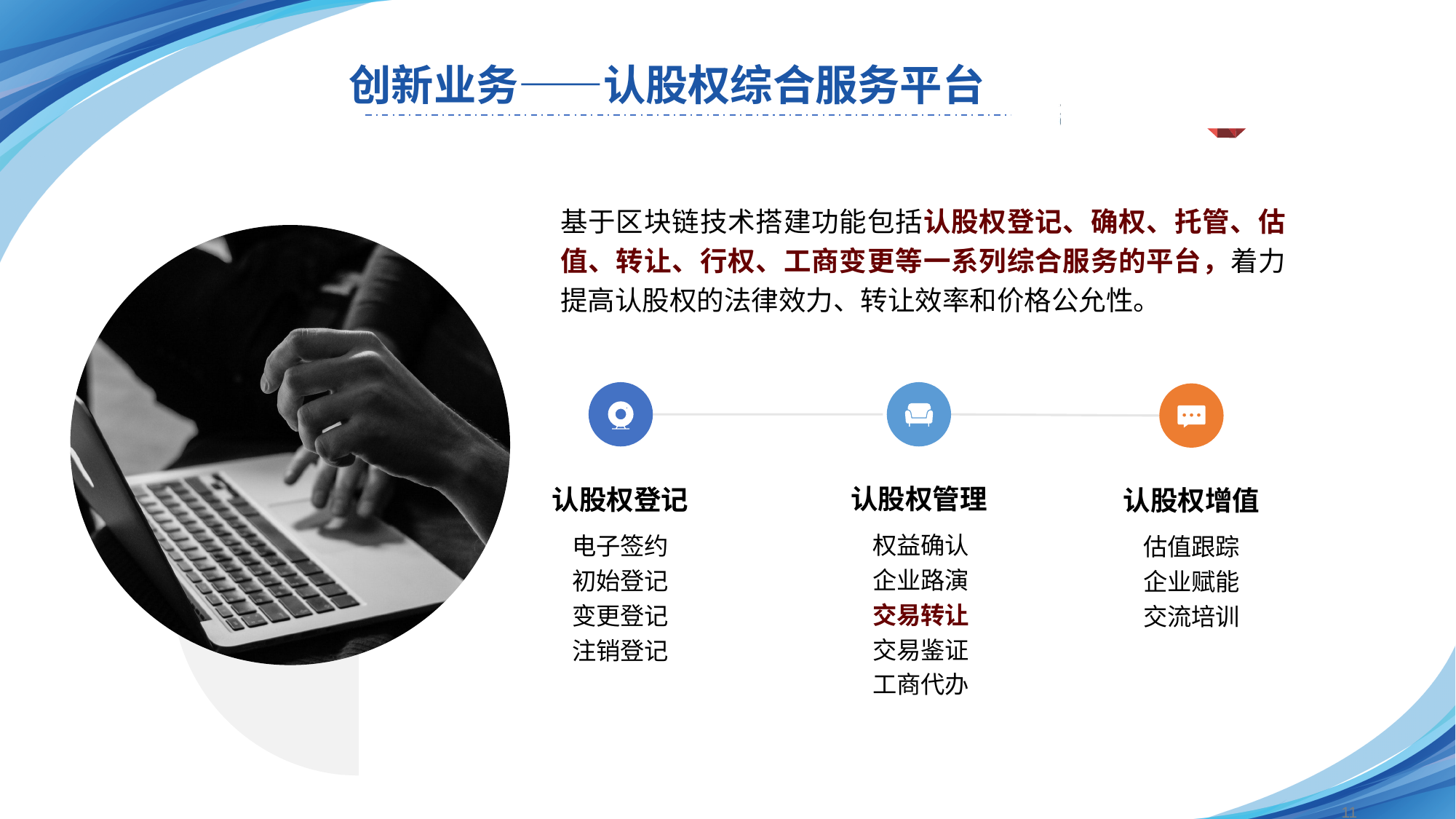

创新业务——认股权综合服务平台

基于区块链技术搭建功能包括认股权登记、确权、托管、估值、转让、行权、工商变更等一系列综合服务的平台，着力提高认股权的法律效力、转让效率和价格公允性。

认股权登记
电子签约
初始登记
变更登记
注销登记

认股权管理
权益确认
企业路演
交易转让
交易鉴证
工商代办

认股权增值
估值跟踪
企业赋能
交流培训

11